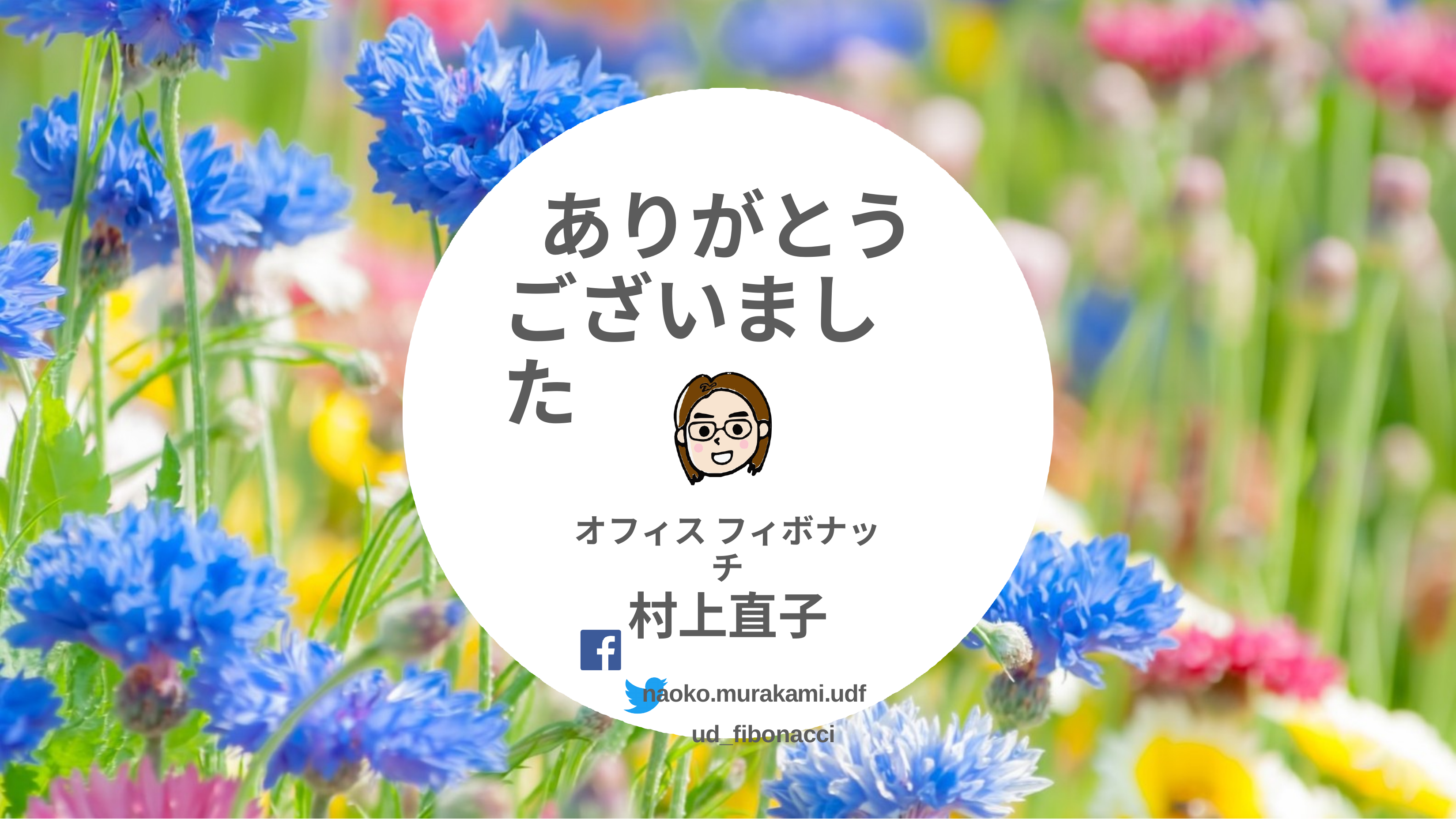

# ありがとう ございました
オフィス フィボナッチ
村上直子
naoko.murakami.udf  ud_ﬁbonacci